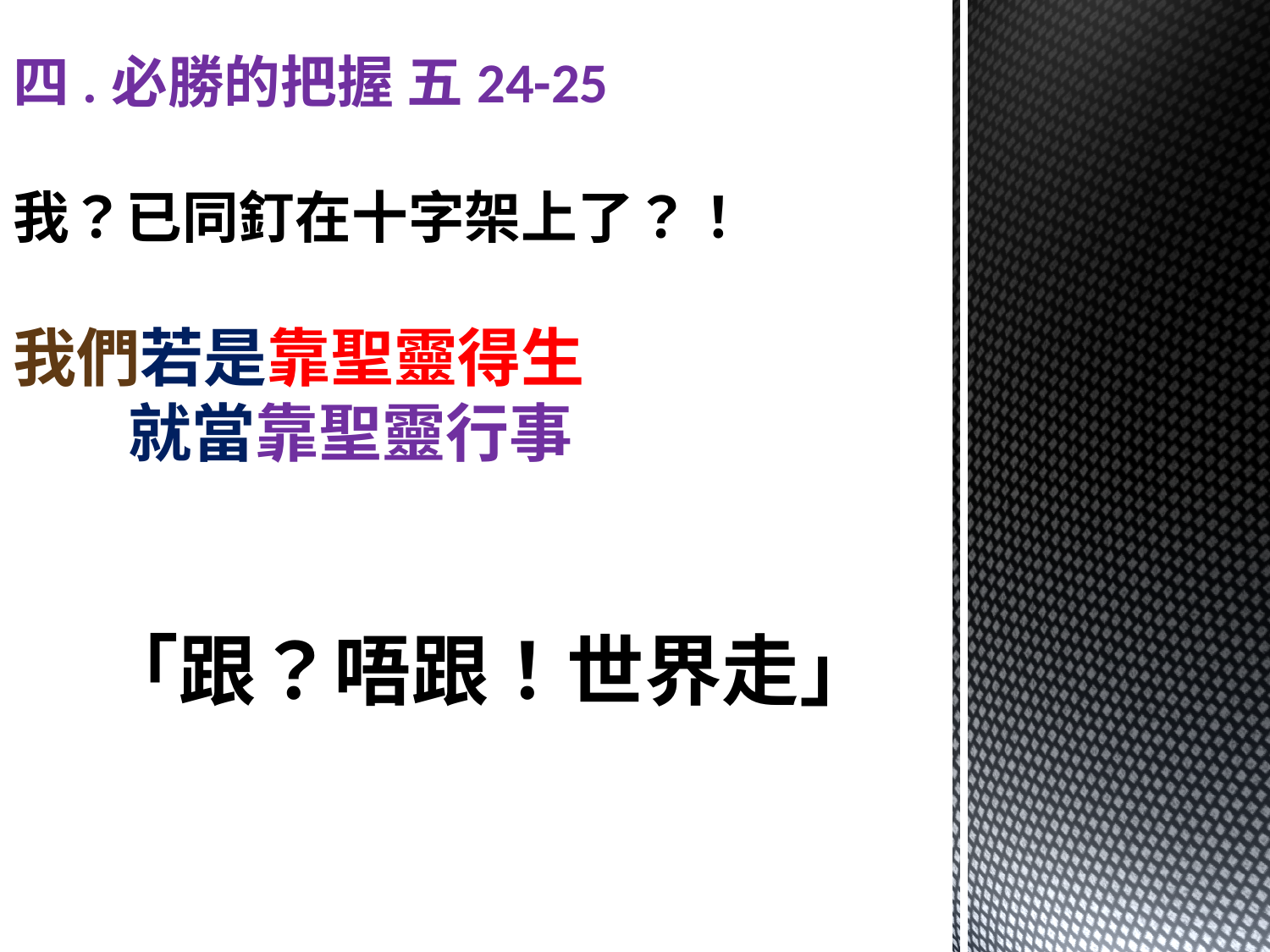

# 四.必勝的把握 五24-25 我？已同釘在十字架上了？！ 我們若是靠聖靈得生 就當靠聖靈行事
「跟？唔跟！世界走」